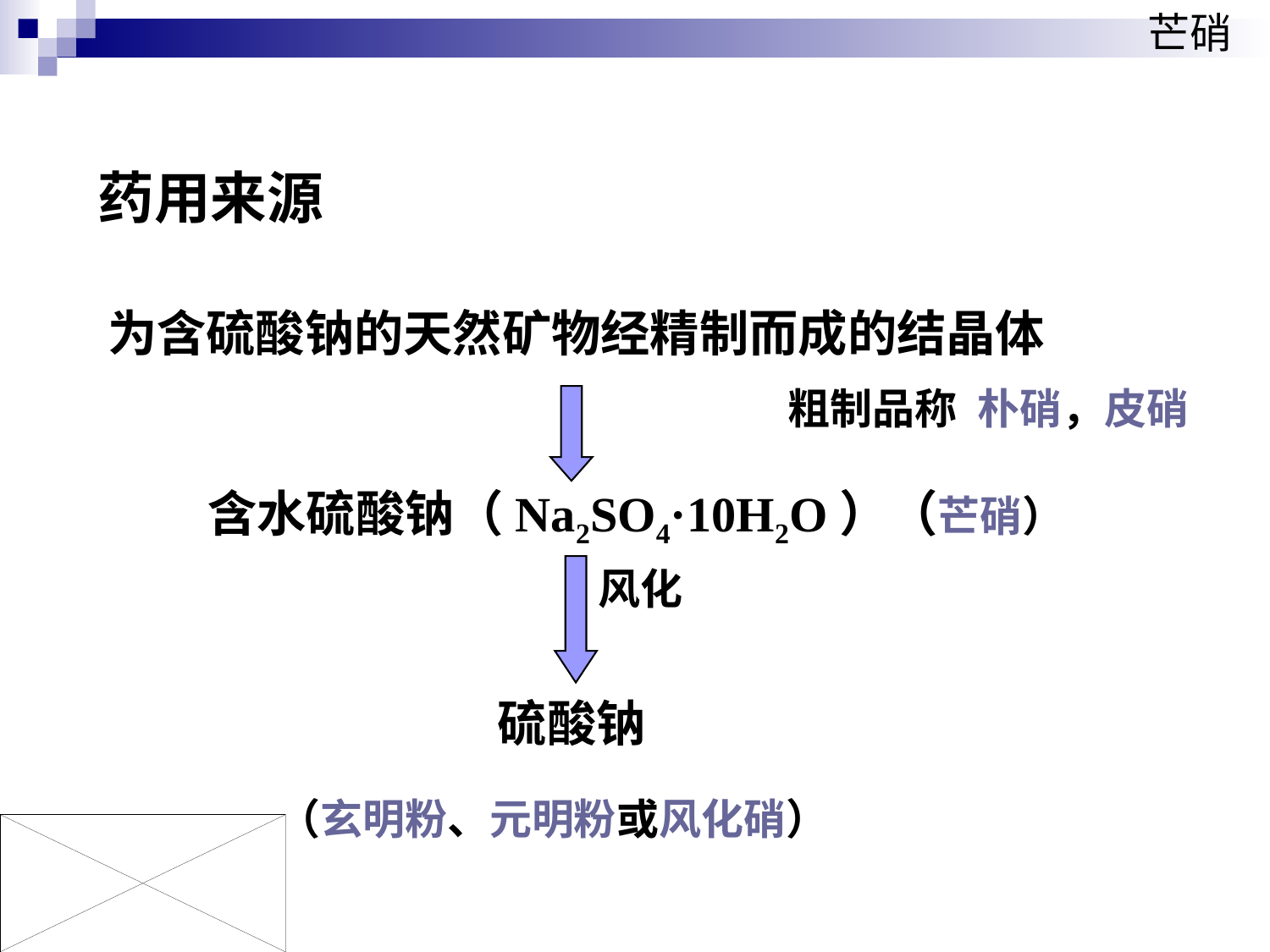

芒硝
药用来源
为含硫酸钠的天然矿物经精制而成的结晶体
粗制品称
朴硝，皮硝

含水硫酸钠（Na2SO4·10H2O）（芒硝）

风化
硫酸钠
（玄明粉、元明粉或风化硝）